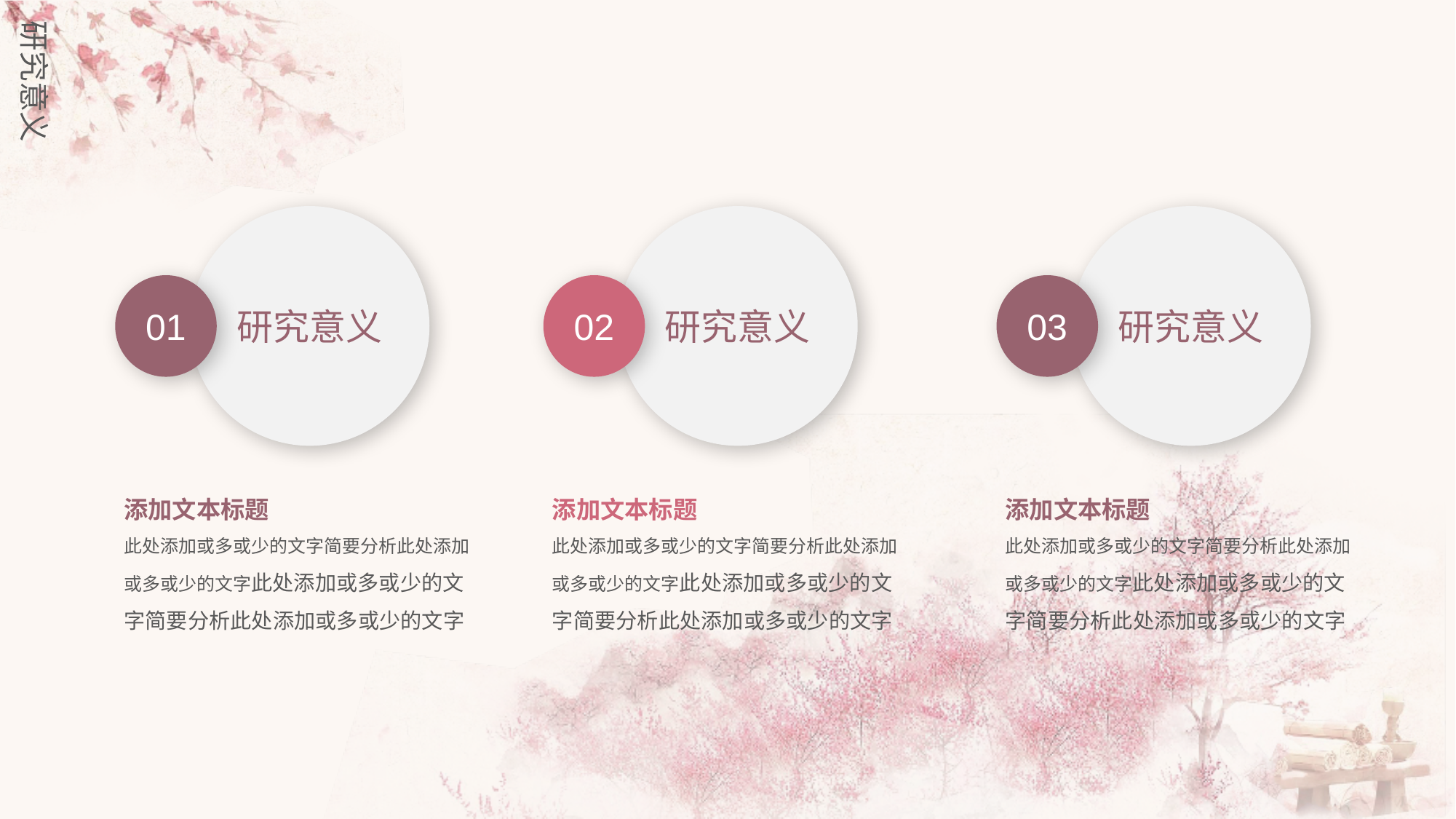

研究意义
研究意义
研究意义
研究意义
01
02
03
添加文本标题
此处添加或多或少的文字简要分析此处添加或多或少的文字此处添加或多或少的文字简要分析此处添加或多或少的文字
添加文本标题
此处添加或多或少的文字简要分析此处添加或多或少的文字此处添加或多或少的文字简要分析此处添加或多或少的文字
添加文本标题
此处添加或多或少的文字简要分析此处添加或多或少的文字此处添加或多或少的文字简要分析此处添加或多或少的文字